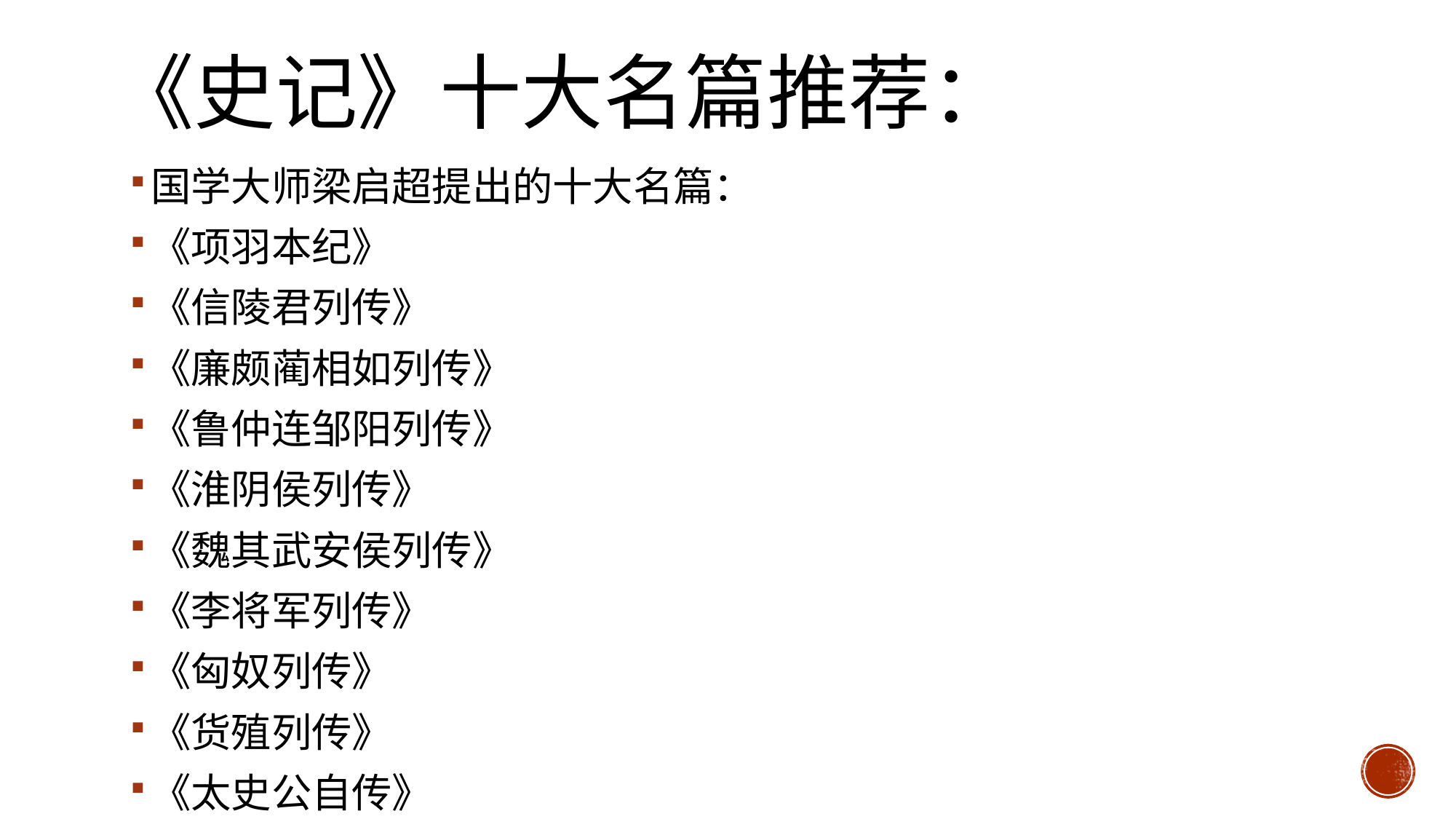

# 《史记》十大名篇推荐：
国学大师梁启超提出的十大名篇：
《项羽本纪》
《信陵君列传》
《廉颇蔺相如列传》
《鲁仲连邹阳列传》
《淮阴侯列传》
《魏其武安侯列传》
《李将军列传》
《匈奴列传》
《货殖列传》
《太史公自传》